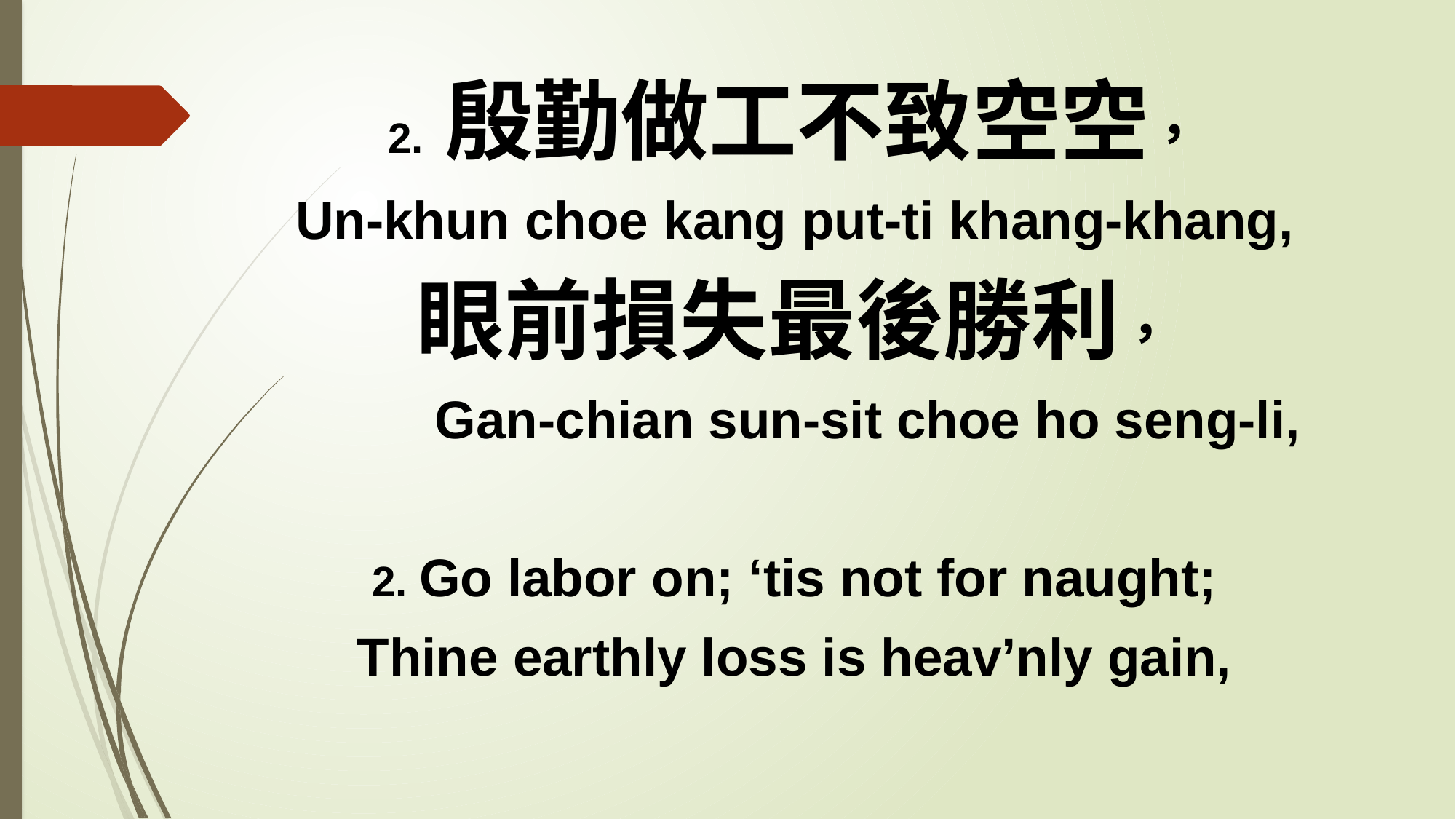

2. 殷勤做工不致空空，
Un-khun choe kang put-ti khang-khang,
眼前損失最後勝利，
             Gan-chian sun-sit choe ho seng-li,

2. Go labor on; ‘tis not for naught;
Thine earthly loss is heav’nly gain,